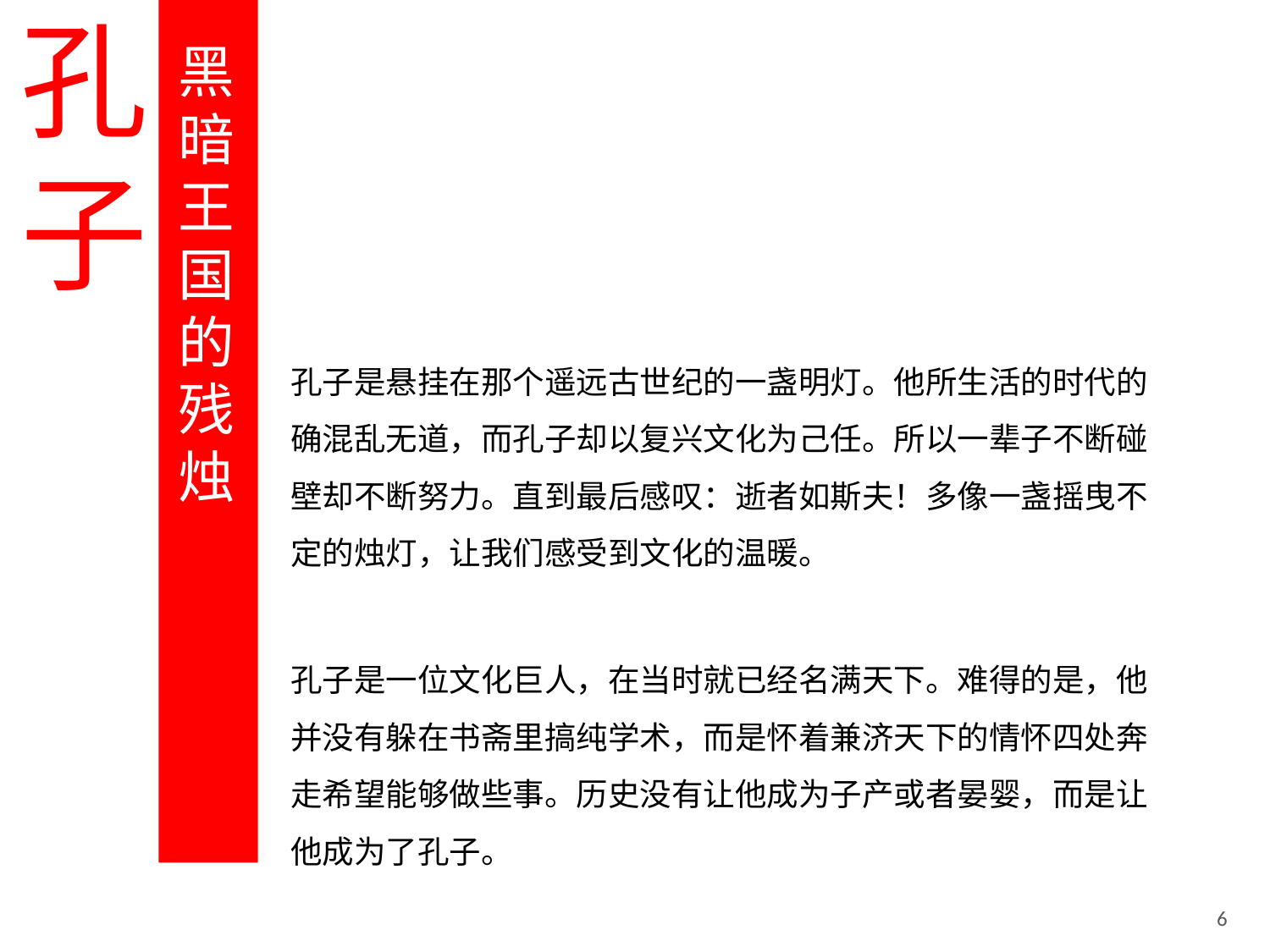

孔子
黑暗王国的残烛
孔子是悬挂在那个遥远古世纪的一盏明灯。他所生活的时代的确混乱无道，而孔子却以复兴文化为己任。所以一辈子不断碰壁却不断努力。直到最后感叹：逝者如斯夫！多像一盏摇曳不定的烛灯，让我们感受到文化的温暖。

孔子是一位文化巨人，在当时就已经名满天下。难得的是，他并没有躲在书斋里搞纯学术，而是怀着兼济天下的情怀四处奔走希望能够做些事。历史没有让他成为子产或者晏婴，而是让他成为了孔子。
6